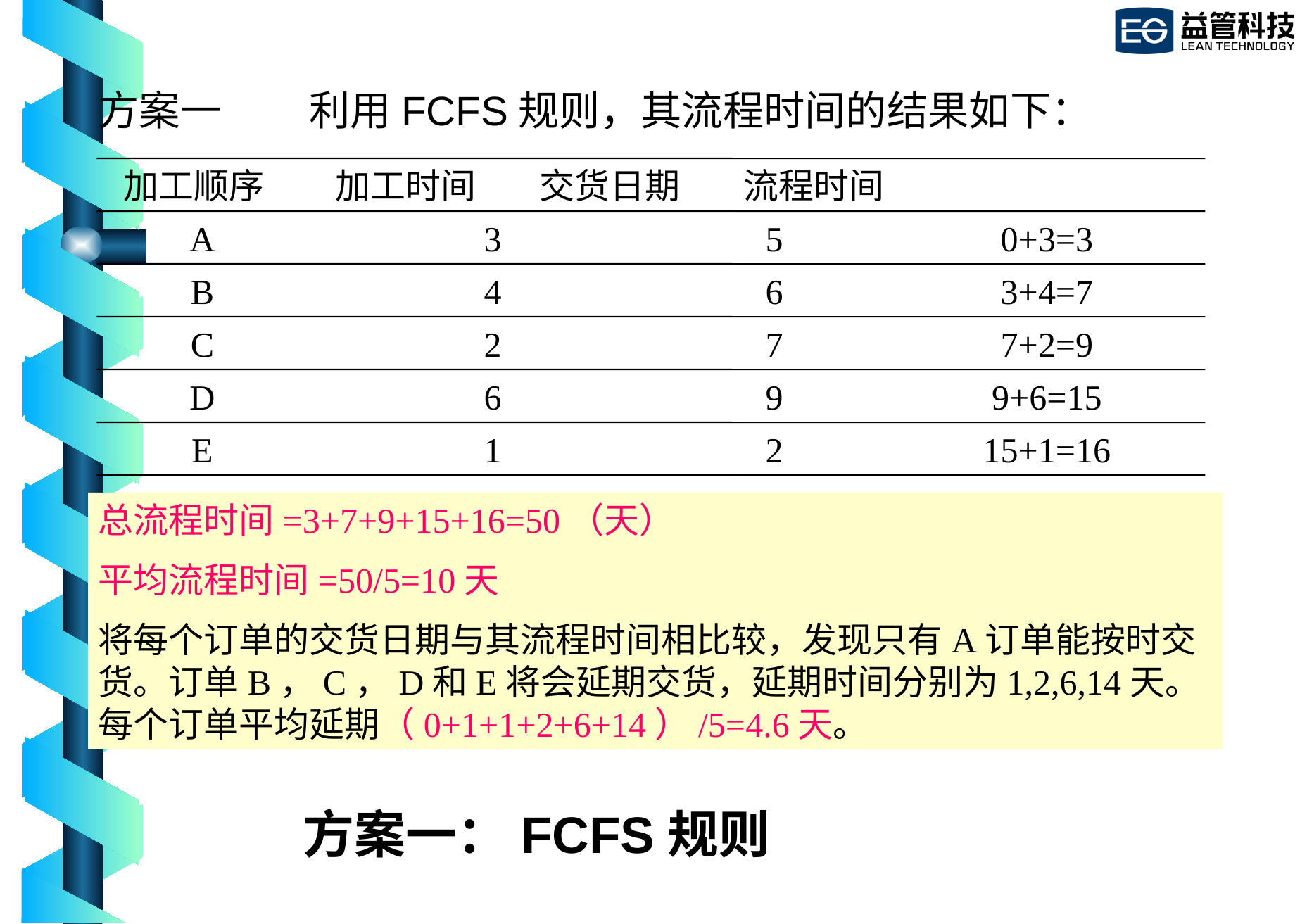

方案一	利用FCFS规则，其流程时间的结果如下：

 加工顺序         加工时间        交货日期        流程时间

A
B
C
D
E
3
4
2
6
1
5
6
7
9
2
0+3=3
3+4=7
7+2=9
9+6=15
15+1=16

总流程时间=3+7+9+15+16=50（天）
平均流程时间=50/5=10天
将每个订单的交货日期与其流程时间相比较，发现只有A订单能按时交货。订单B，C，D和E将会延期交货，延期时间分别为1,2,6,14天。每个订单平均延期（0+1+1+2+6+14）/5=4.6天。
# 方案一：FCFS规则